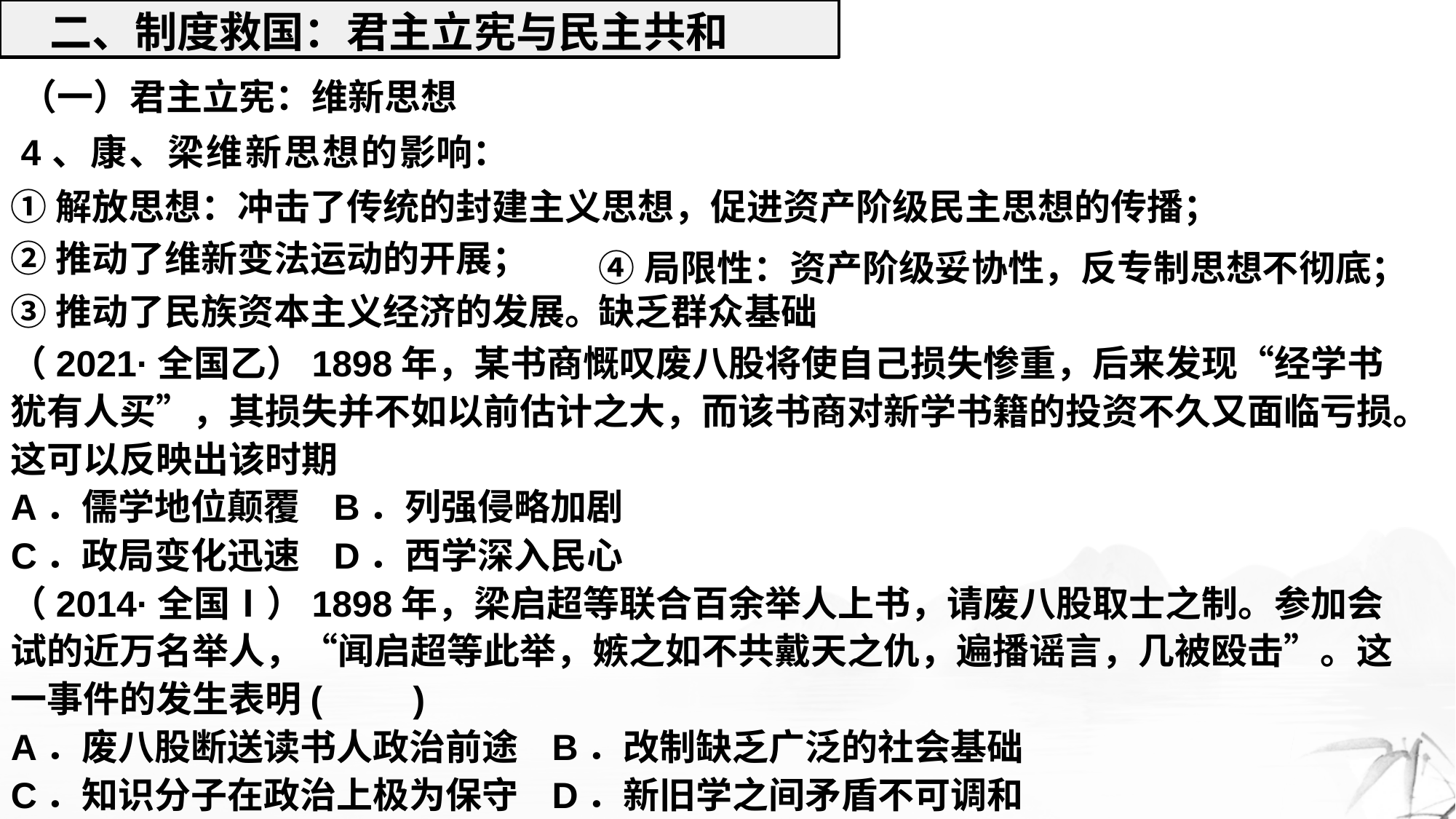

二、制度救国：君主立宪与民主共和
（一）君主立宪：维新思想
4、康、梁维新思想的影响：
①解放思想：冲击了传统的封建主义思想，促进资产阶级民主思想的传播；
②推动了维新变法运动的开展；
③推动了民族资本主义经济的发展。
④局限性：资产阶级妥协性，反专制思想不彻底；缺乏群众基础
（2021·全国乙）1898年，某书商慨叹废八股将使自己损失惨重，后来发现“经学书犹有人买”，其损失并不如以前估计之大，而该书商对新学书籍的投资不久又面临亏损。这可以反映出该时期
A．儒学地位颠覆   B．列强侵略加剧
C．政局变化迅速   D．西学深入民心
（2014·全国Ⅰ）1898年，梁启超等联合百余举人上书，请废八股取士之制。参加会试的近万名举人，“闻启超等此举，嫉之如不共戴天之仇，遍播谣言，几被殴击”。这一事件的发生表明(　　)
A．废八股断送读书人政治前途   B．改制缺乏广泛的社会基础
C．知识分子在政治上极为保守   D．新旧学之间矛盾不可调和